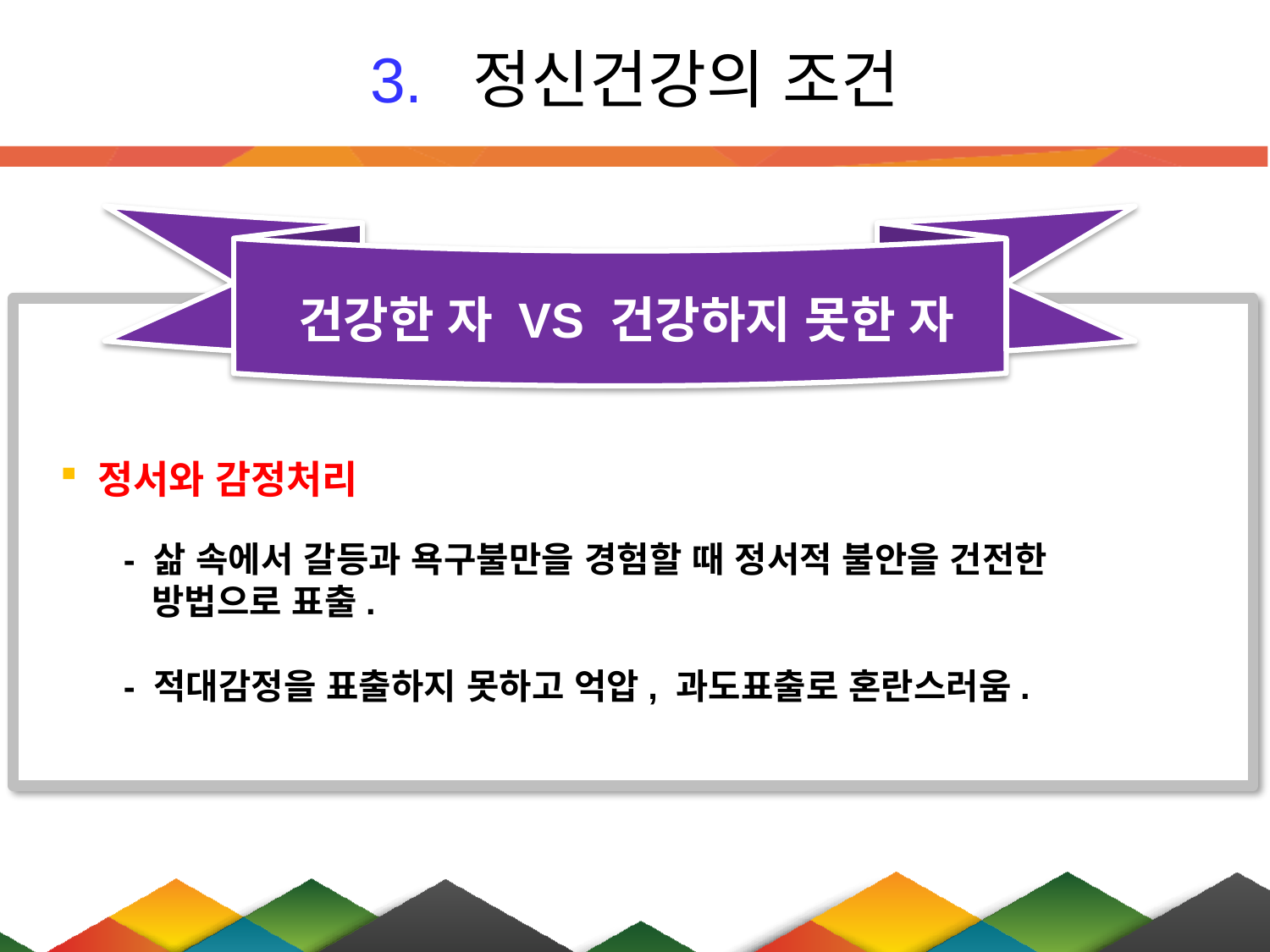

# 정신건강의 조건

건강한 자 VS 건강하지 못한 자

 정서와 감정처리

- 삶 속에서 갈등과 욕구불만을 경험할 때 정서적 불안을 건전한
  방법으로 표출.

- 적대감정을 표출하지 못하고 억압, 과도표출로 혼란스러움.